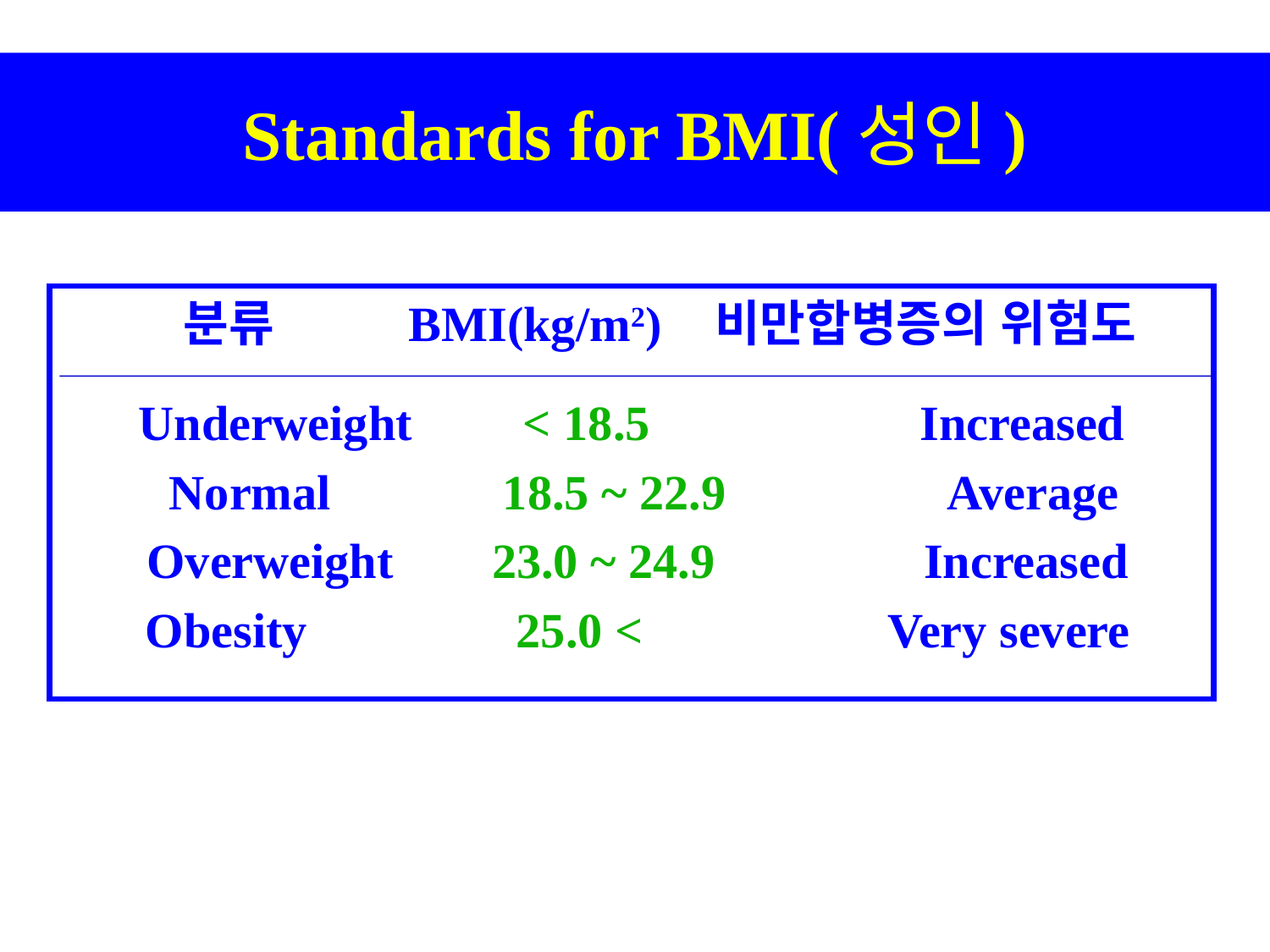

Standards for BMI(성인)
    분류          BMI(kg/m2)   비만합병증의 위험도

Underweight         < 18.5                      Increased
  Normal              18.5 ~ 22.9                  Average
 Overweight        23.0 ~ 24.9                 Increased
  Obesity                 25.0 <                    Very severe